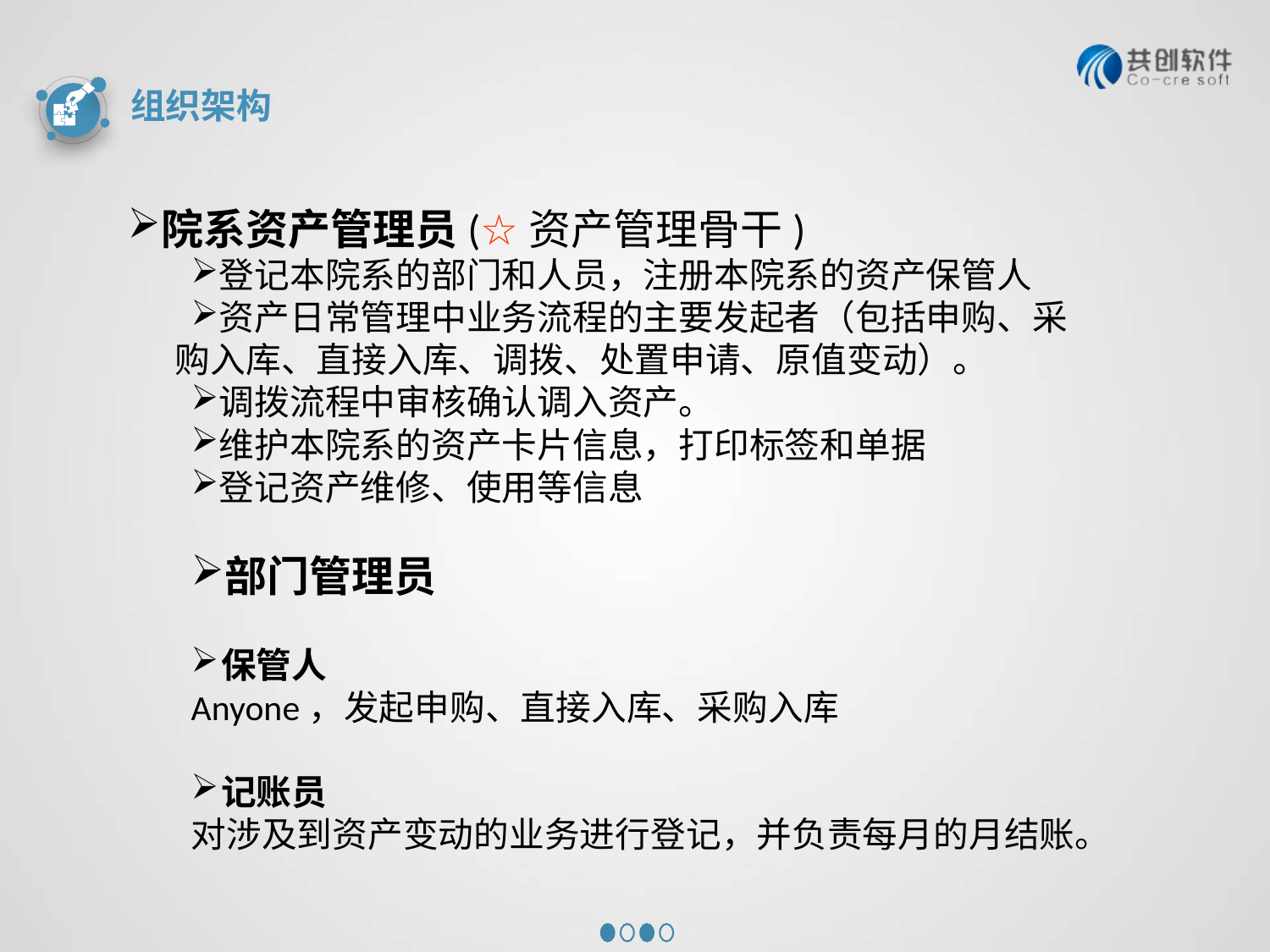

组织架构

院系资产管理员(☆资产管理骨干)
登记本院系的部门和人员，注册本院系的资产保管人
资产日常管理中业务流程的主要发起者（包括申购、采购入库、直接入库、调拨、处置申请、原值变动）。
调拨流程中审核确认调入资产。
维护本院系的资产卡片信息，打印标签和单据
登记资产维修、使用等信息

部门管理员

保管人
Anyone，发起申购、直接入库、采购入库

记账员
对涉及到资产变动的业务进行登记，并负责每月的月结账。